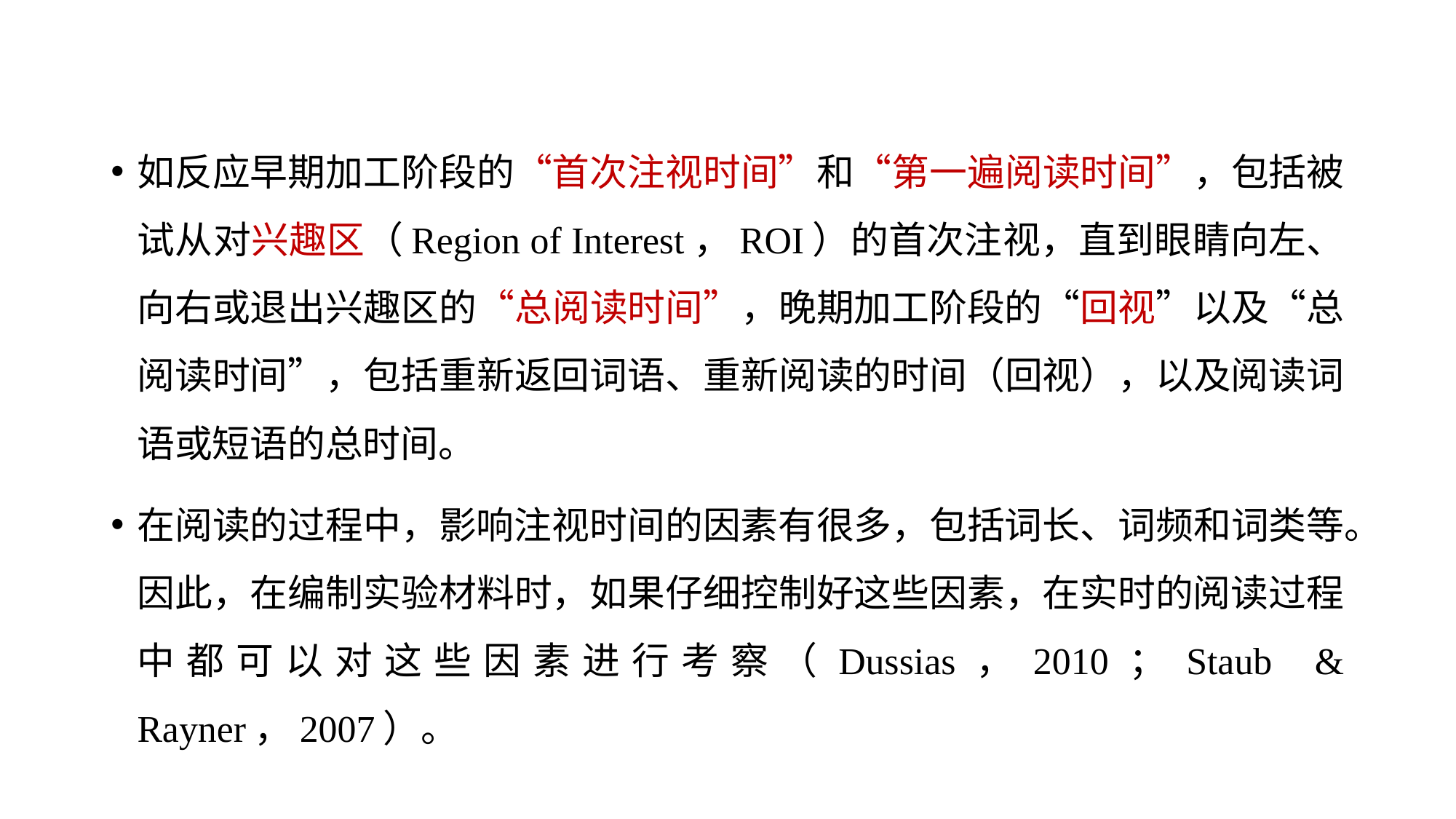

如反应早期加工阶段的“首次注视时间”和“第一遍阅读时间”，包括被试从对兴趣区（Region of Interest，ROI）的首次注视，直到眼睛向左、向右或退出兴趣区的“总阅读时间”，晚期加工阶段的“回视”以及“总阅读时间”，包括重新返回词语、重新阅读的时间（回视），以及阅读词语或短语的总时间。
在阅读的过程中，影响注视时间的因素有很多，包括词长、词频和词类等。因此，在编制实验材料时，如果仔细控制好这些因素，在实时的阅读过程中都可以对这些因素进行考察（Dussias，2010；Staub  & Rayner，2007）。